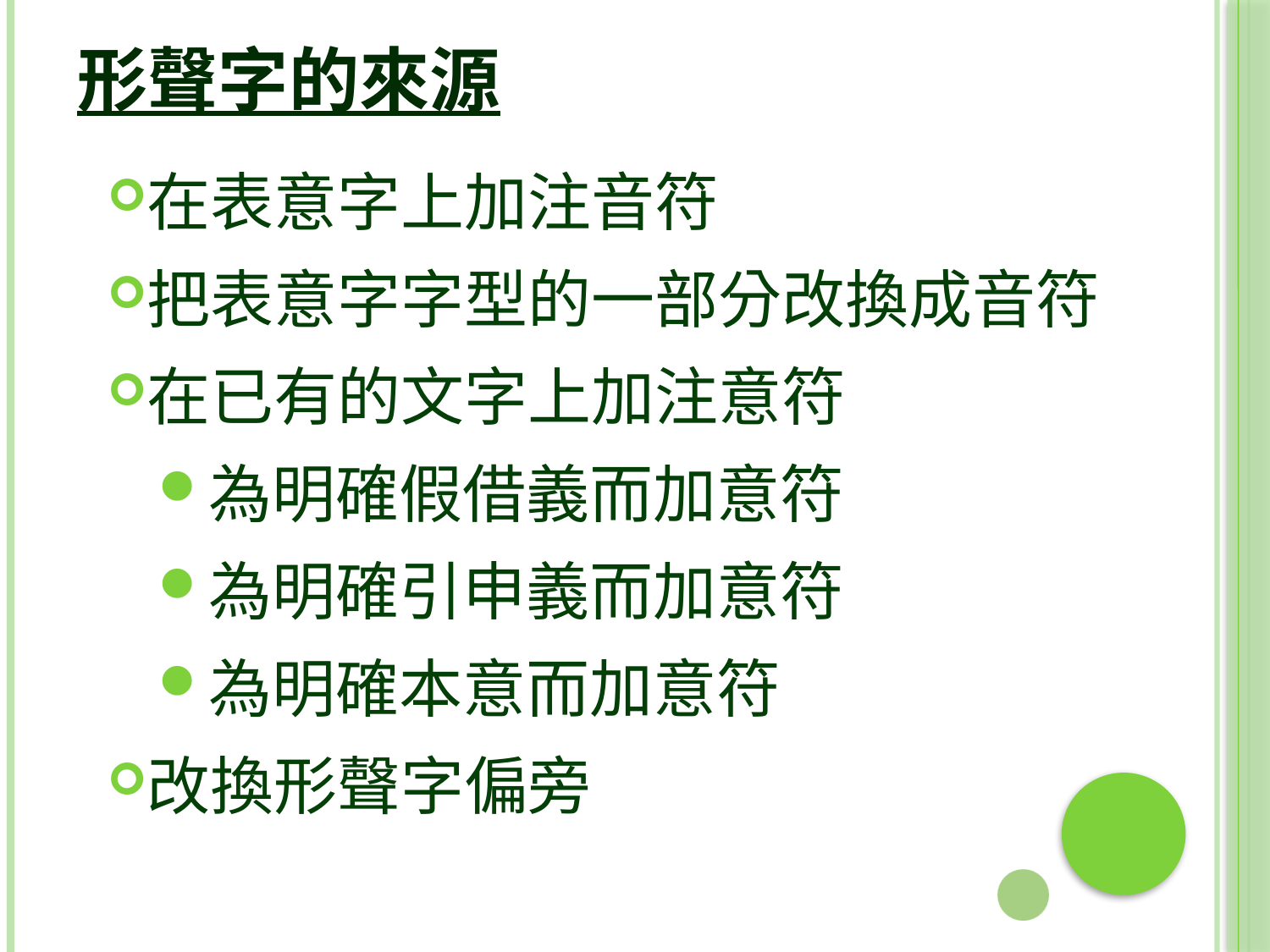

# 形聲字的來源
在表意字上加注音符
把表意字字型的一部分改換成音符
在已有的文字上加注意符
為明確假借義而加意符
為明確引申義而加意符
為明確本意而加意符
改換形聲字偏旁